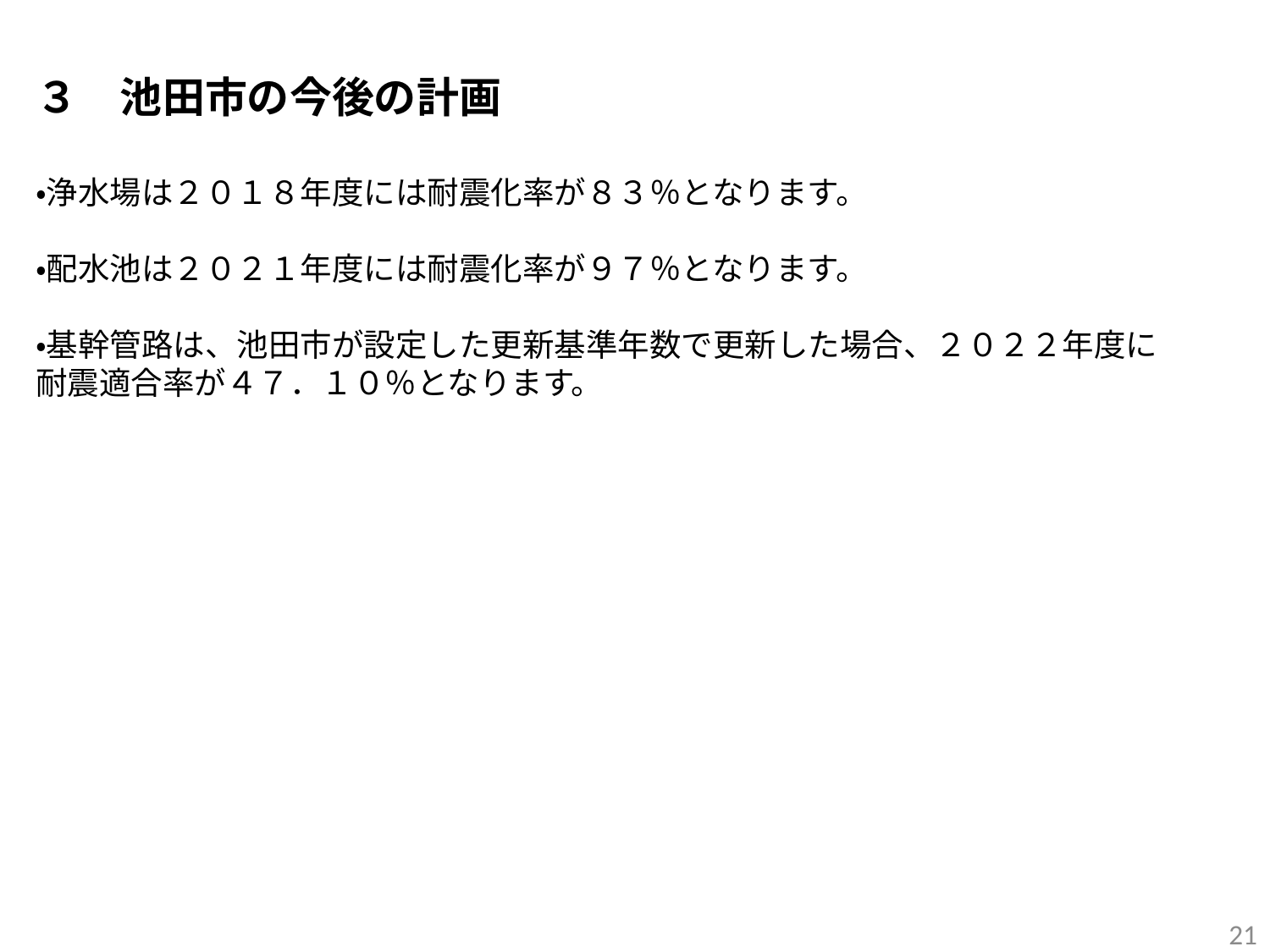

３　池田市の今後の計画

・浄水場は２０１８年度には耐震化率が８３％となります。

・配水池は２０２１年度には耐震化率が９７％となります。

・基幹管路は、池田市が設定した更新基準年数で更新した場合、２０２２年度に
耐震適合率が４７．１０％となります。

21